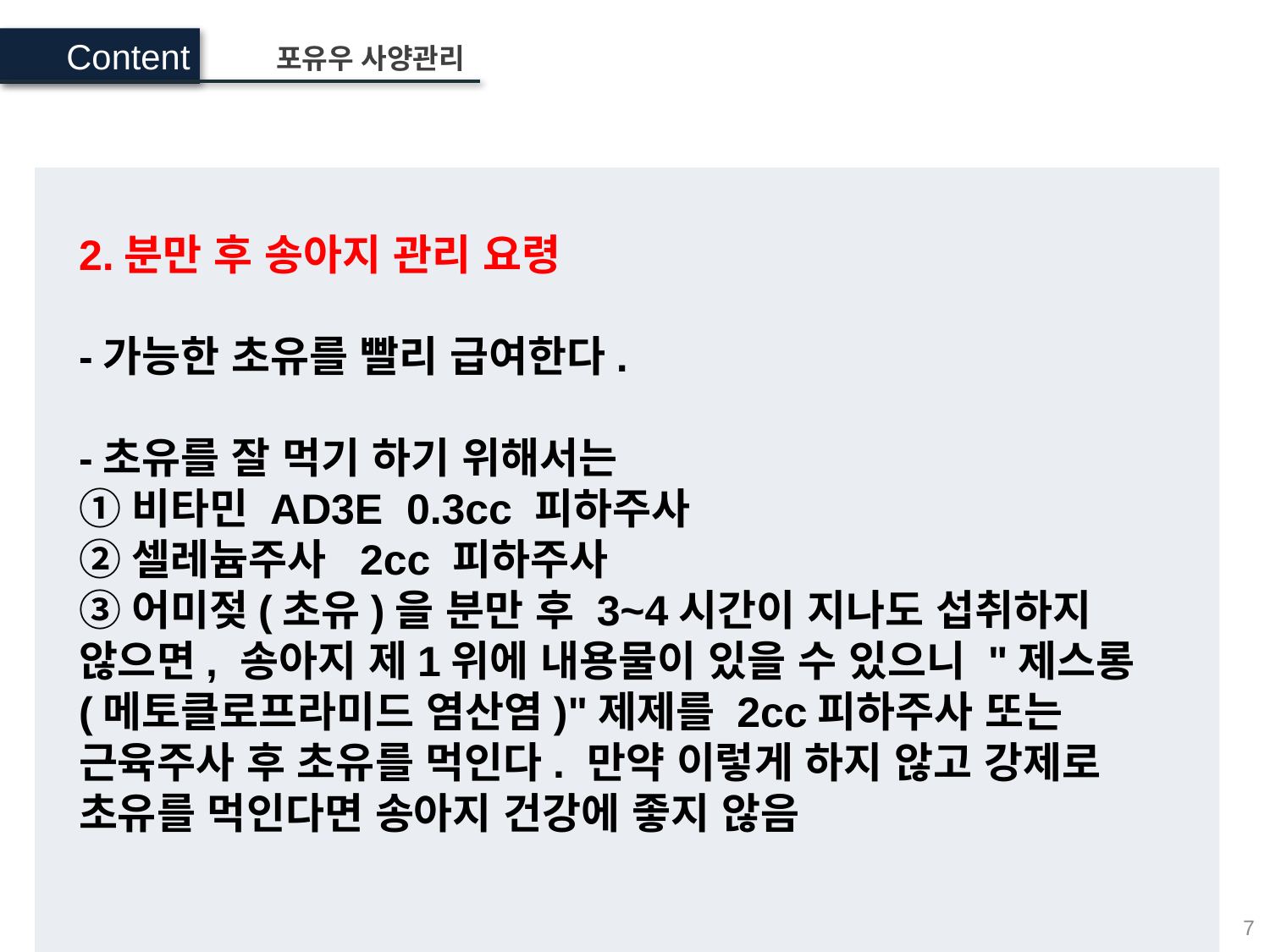

Content
포유우 사양관리

2.분만 후 송아지 관리 요령

-가능한 초유를 빨리 급여한다.

-초유를 잘 먹기 하기 위해서는
①비타민 AD3E  0.3cc 피하주사
②셀레늄주사  2cc 피하주사
③어미젖(초유)을 분만 후 3~4시간이 지나도 섭취하지 않으면, 송아지 제1위에 내용물이 있을 수 있으니 "제스롱(메토클로프라미드 염산염)"제제를 2cc피하주사 또는 근육주사 후 초유를 먹인다. 만약 이렇게 하지 않고 강제로 초유를 먹인다면 송아지 건강에 좋지 않음
7